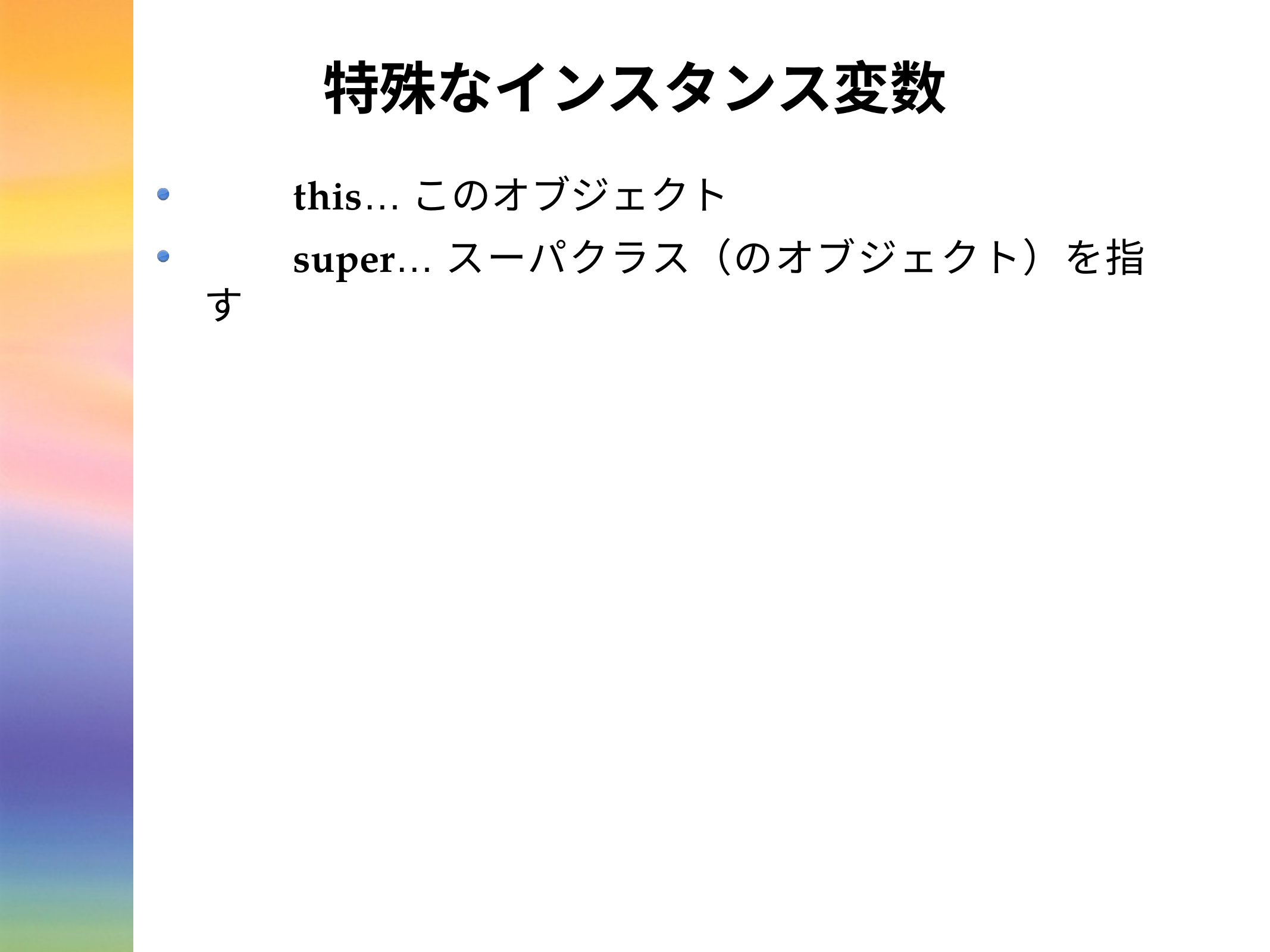

# 特殊なインスタンス変数
	this…このオブジェクト
	super…スーパクラス（のオブジェクト）を指す